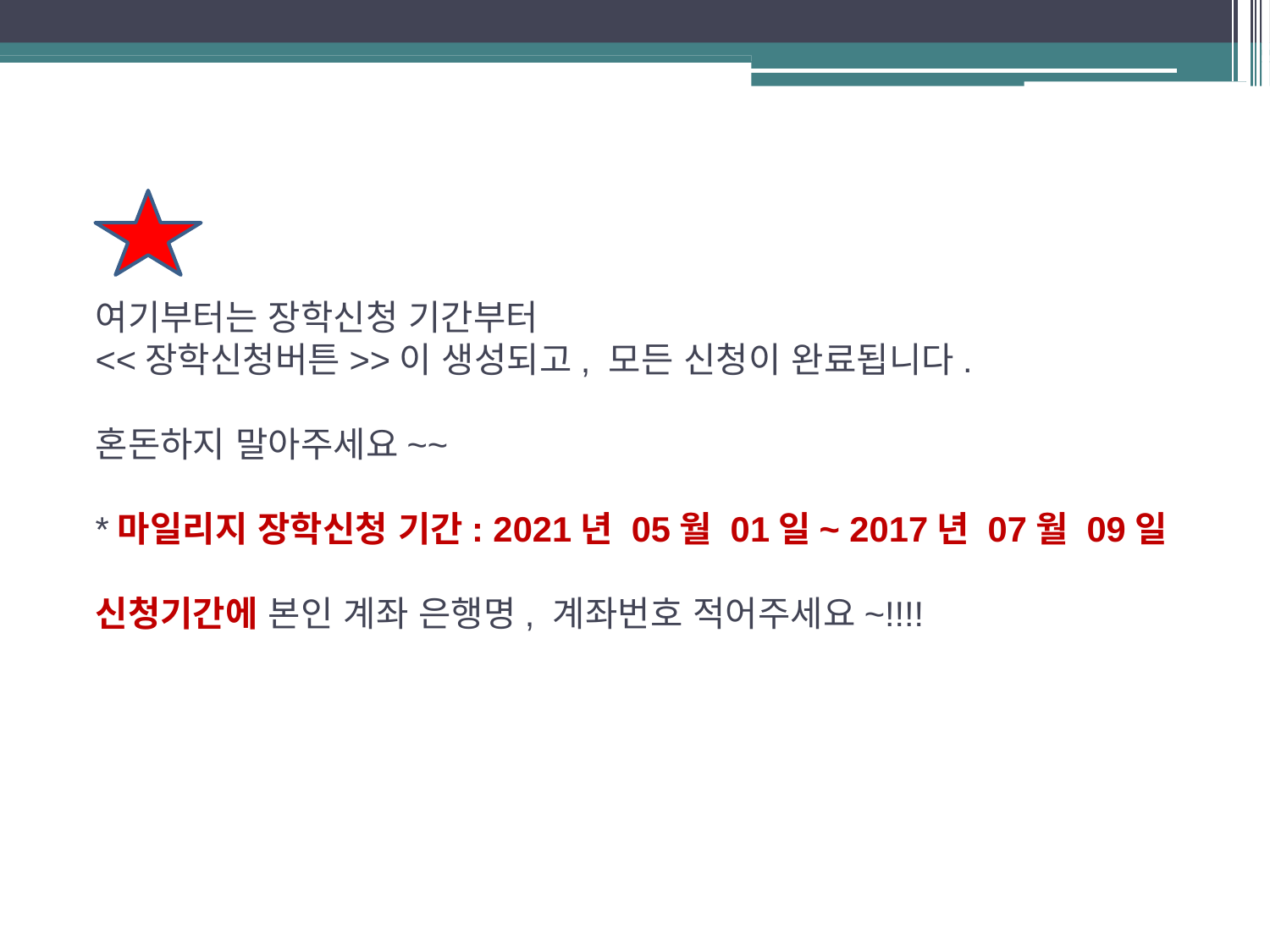

# 여기부터는 장학신청 기간부터 <<장학신청버튼>>이 생성되고, 모든 신청이 완료됩니다. 혼돈하지 말아주세요~~ *마일리지 장학신청 기간: 2021년 05월 01일~ 2017년 07월 09일 신청기간에 본인 계좌 은행명, 계좌번호 적어주세요~!!!!